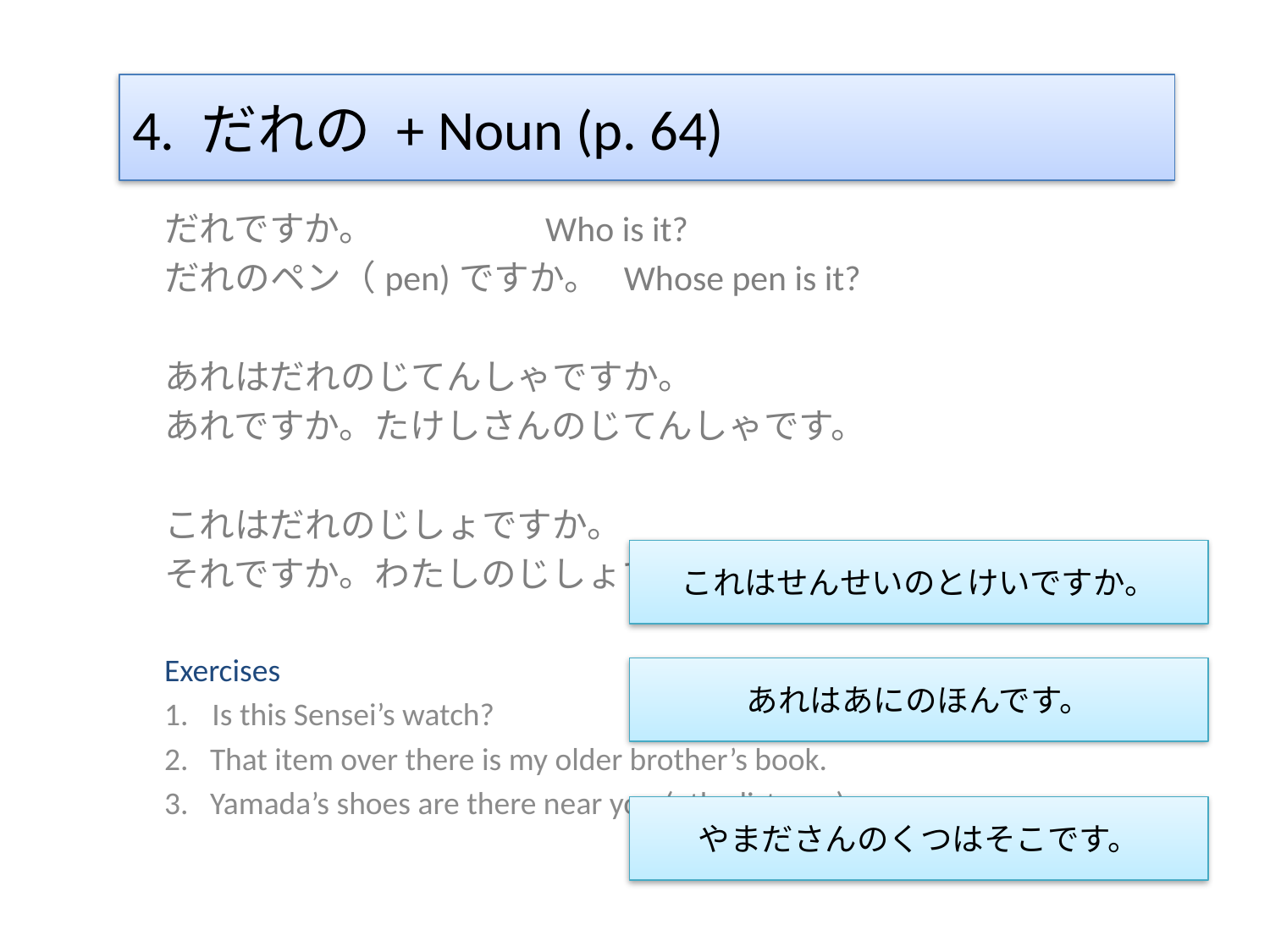

# 4. だれの + Noun (p. 64)
だれですか。		Who is it?
だれのペン（pen)ですか。  Whose pen is it?

あれはだれのじてんしゃですか。
あれですか。たけしさんのじてんしゃです。

これはだれのじしょですか。
それですか。わたしのじしょです。

Exercises
Is this Sensei’s watch?
2.   That item over there is my older brother’s book.
3.   Yamada’s shoes are there near you (=the listener).

これはせんせいのとけいですか。
あれはあにのほんです。
やまださんのくつはそこです。